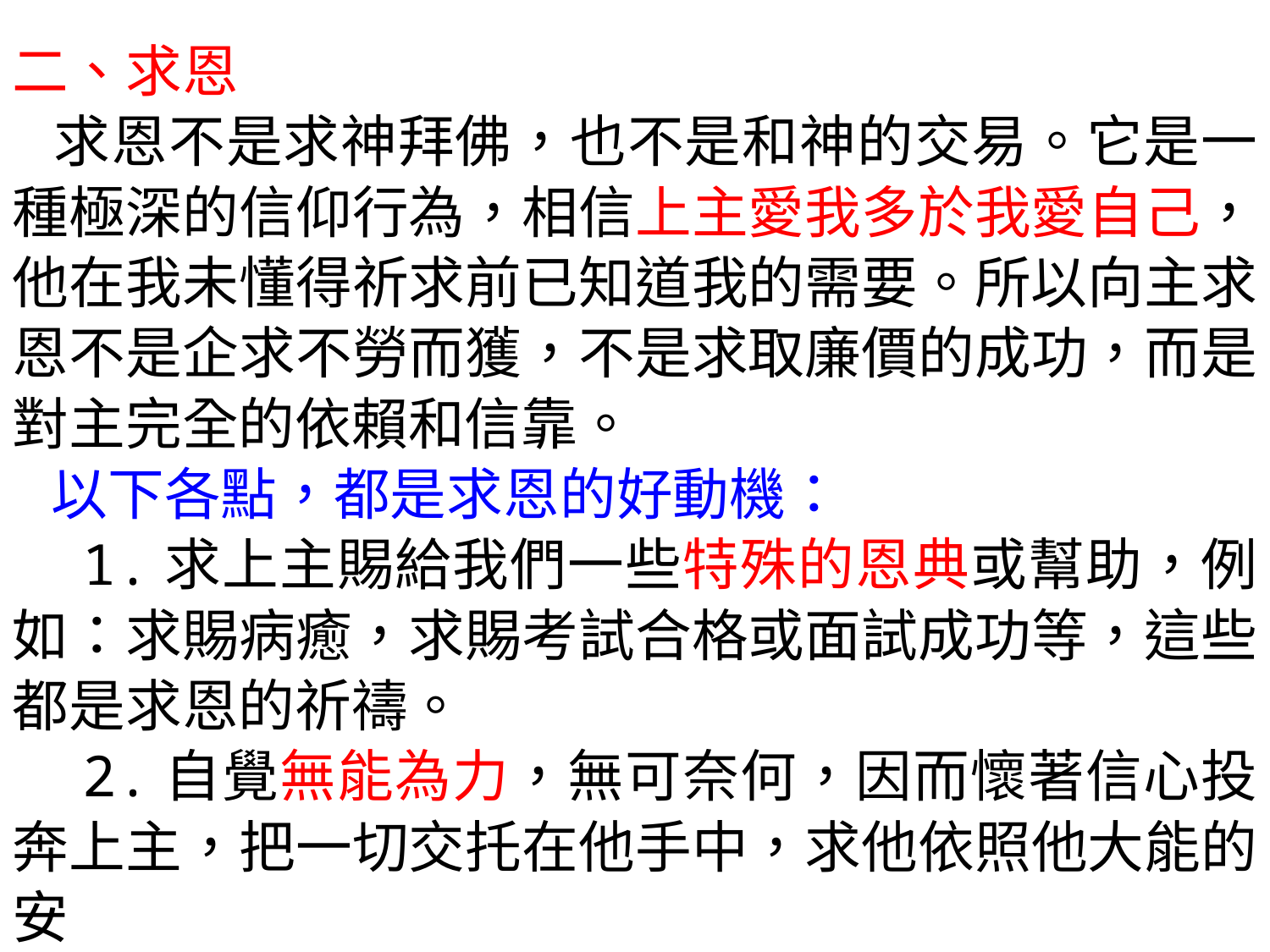

二、求恩
  求恩不是求神拜佛，也不是和神的交易。它是一種極深的信仰行為，相信上主愛我多於我愛自己，他在我未懂得祈求前已知道我的需要。所以向主求恩不是企求不勞而獲，不是求取廉價的成功，而是對主完全的依賴和信靠。
  以下各點，都是求恩的好動機：
  1.求上主賜給我們一些特殊的恩典或幫助，例如：求賜病癒，求賜考試合格或面試成功等，這些都是求恩的祈禱。
  2.自覺無能為力，無可奈何，因而懷著信心投奔上主，把一切交托在他手中，求他依照他大能的安